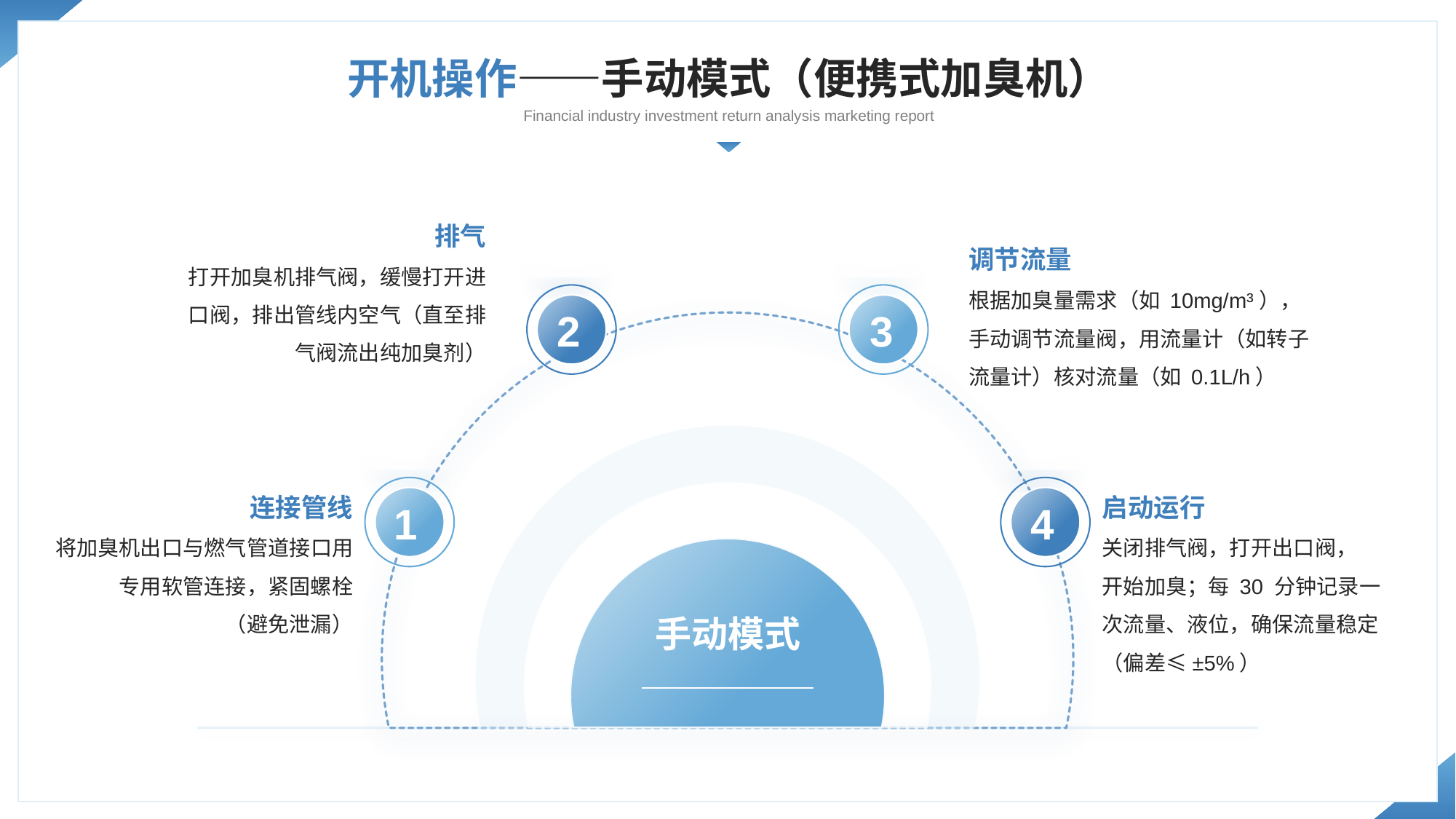

开机操作——手动模式（便携式加臭机）
Financial industry investment return analysis marketing report

排气
打开加臭机排气阀，缓慢打开进口阀，排出管线内空气（直至排气阀流出纯加臭剂）
调节流量
根据加臭量需求（如 10mg/m³），手动调节流量阀，用流量计（如转子流量计）核对流量（如 0.1L/h）

2
3

连接管线
将加臭机出口与燃气管道接口用专用软管连接，紧固螺栓
（避免泄漏）
启动运行
关闭排气阀，打开出口阀，
开始加臭；每 30 分钟记录一次流量、液位，确保流量稳定（偏差≤±5%）

1
4
手动模式